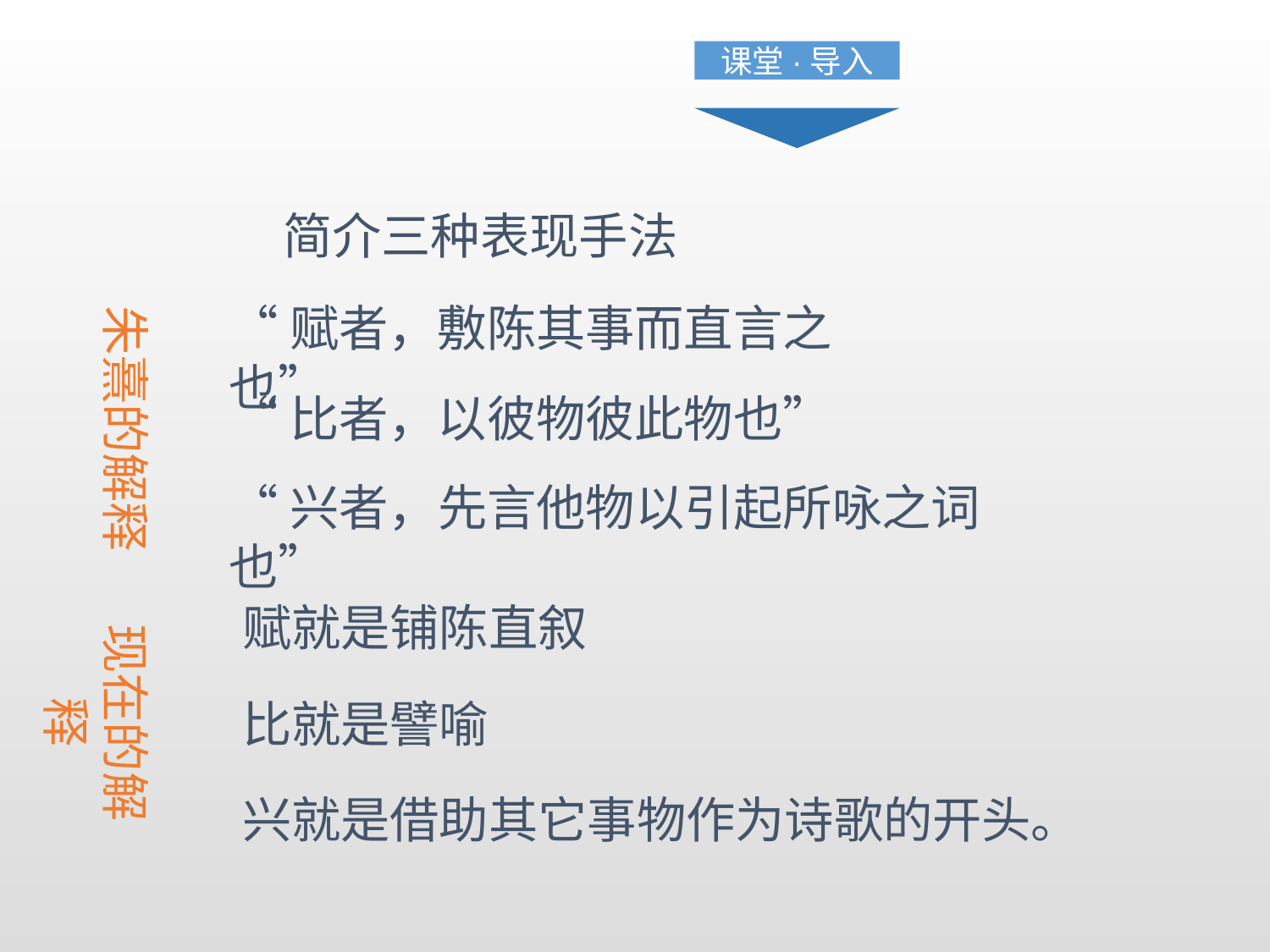

课堂·导入

简介三种表现手法
“赋者，敷陈其事而直言之也”
朱熹的解释
“比者，以彼物彼此物也”
“兴者，先言他物以引起所咏之词也”
现在的解释
赋就是铺陈直叙
比就是譬喻
兴就是借助其它事物作为诗歌的开头。